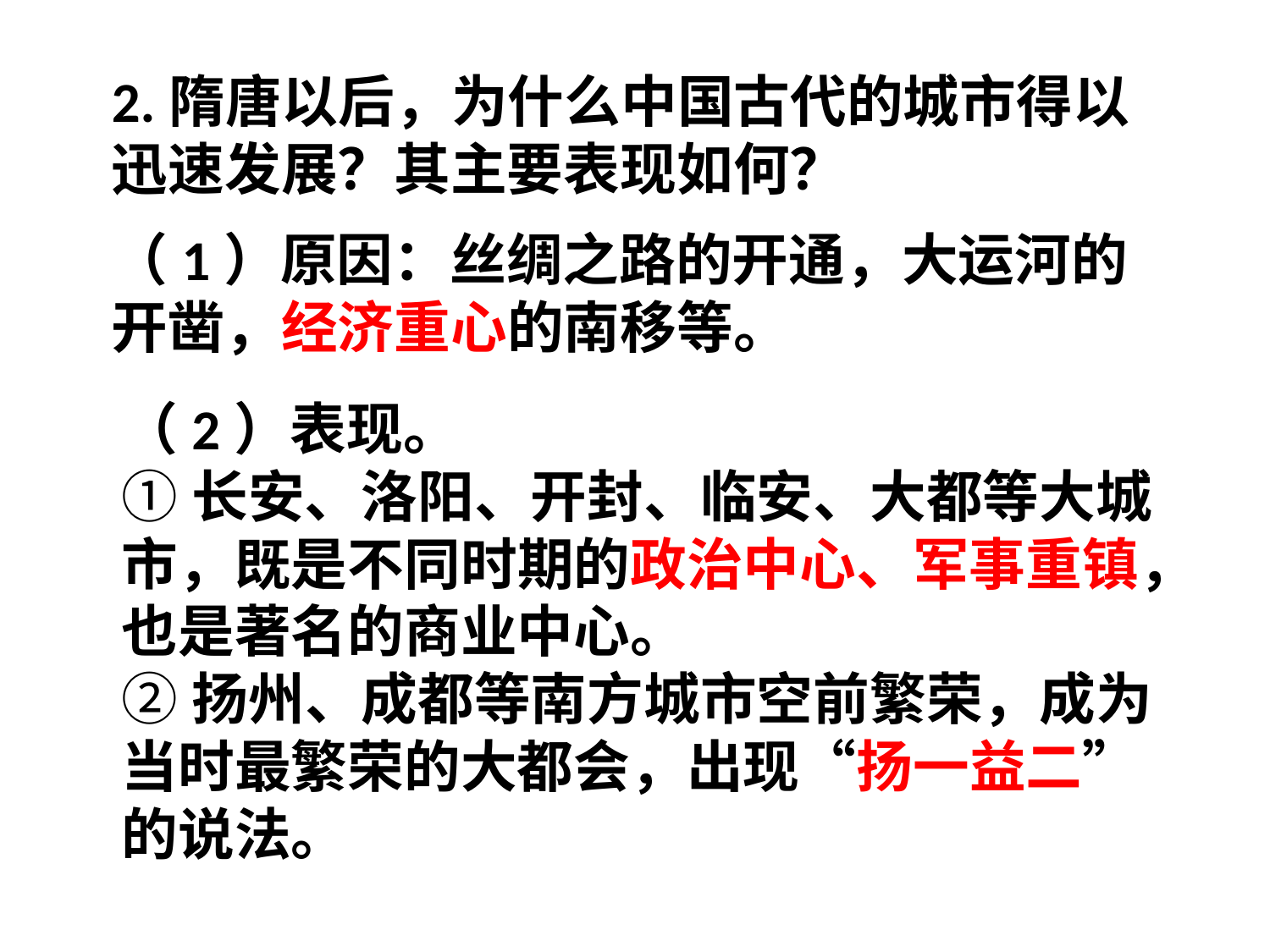

2.隋唐以后，为什么中国古代的城市得以迅速发展？其主要表现如何？
（1）原因：丝绸之路的开通，大运河的开凿，经济重心的南移等。
（2）表现。
①长安、洛阳、开封、临安、大都等大城市，既是不同时期的政治中心、军事重镇，也是著名的商业中心。
②扬州、成都等南方城市空前繁荣，成为当时最繁荣的大都会，出现“扬一益二”的说法。